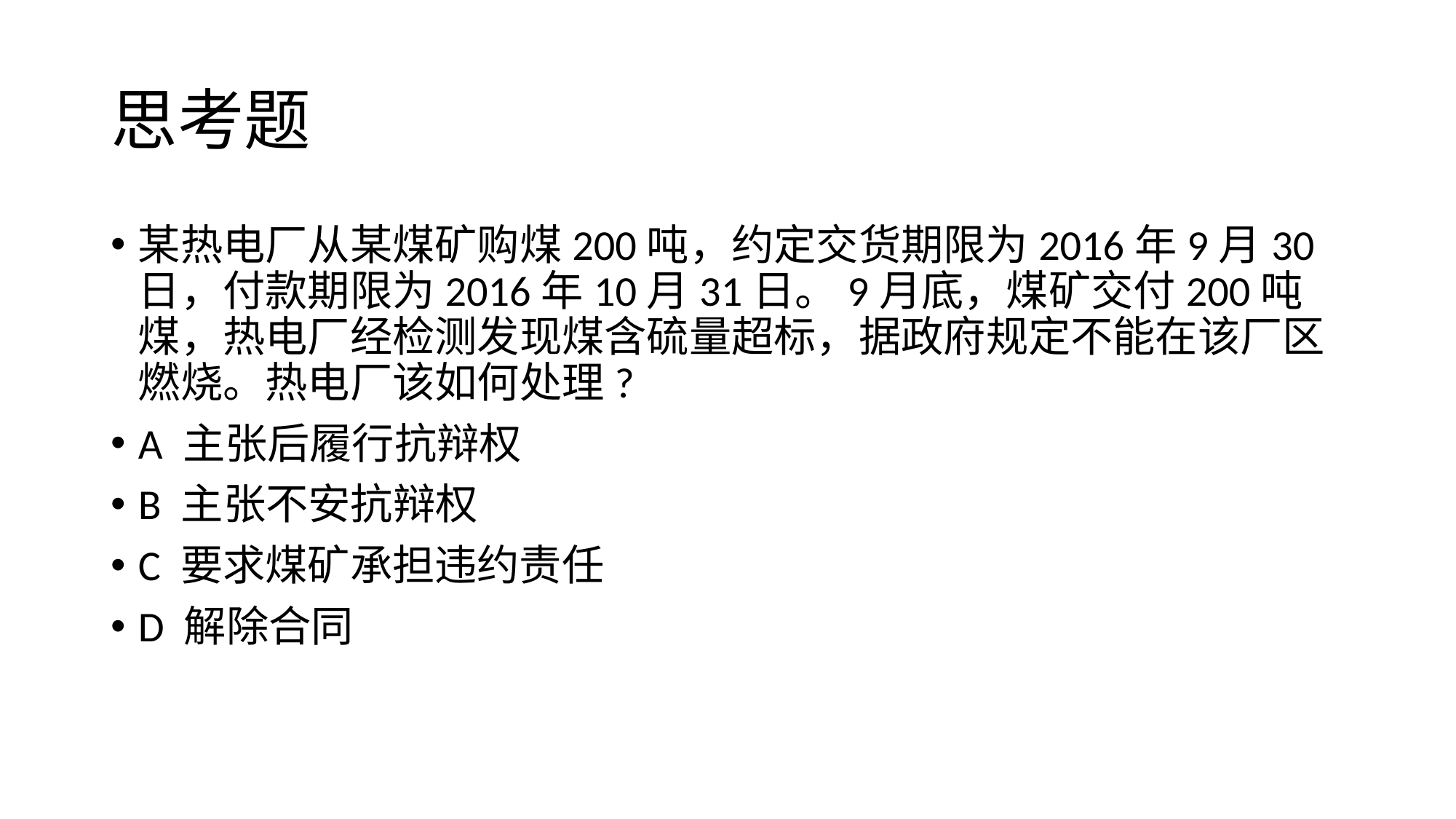

# 思考题
某热电厂从某煤矿购煤200吨，约定交货期限为2016年9月30日，付款期限为2016年10月31日。9月底，煤矿交付200吨煤，热电厂经检测发现煤含硫量超标，据政府规定不能在该厂区燃烧。热电厂该如何处理?
A 主张后履行抗辩权
B 主张不安抗辩权
C 要求煤矿承担违约责任
D 解除合同